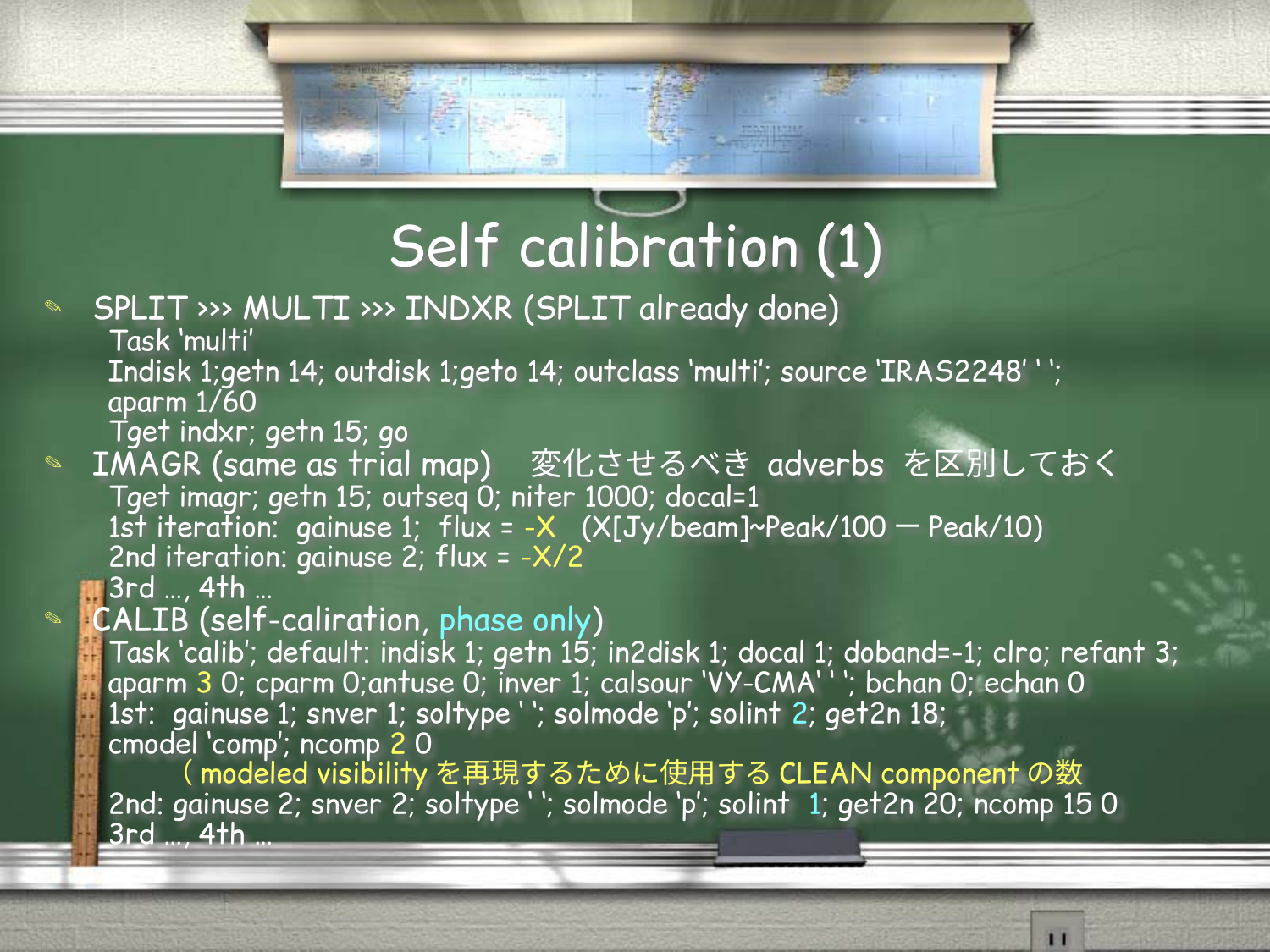

# Self calibration (1)
SPLIT >>> MULTI >>> INDXR (SPLIT already done)
Task ‘multi’
Indisk 1;getn 14; outdisk 1;geto 14; outclass ‘multi’; source ‘IRAS2248’ ‘ ‘;
aparm 1/60
Tget indxr; getn 15; go
IMAGR (same as trial map)　変化させるべき adverbs を区別しておく
Tget imagr; getn 15; outseq 0; niter 1000; docal=1
1st iteration:  gainuse 1;  flux = -X   (X[Jy/beam]~Peak/100ーPeak/10)
2nd iteration: gainuse 2; flux = -X/2
3rd …, 4th …
CALIB (self-caliration, phase only)
Task ‘calib’; default: indisk 1; getn 15; in2disk 1; docal 1; doband=-1; clro; refant 3;
aparm 3 0; cparm 0;antuse 0; inver 1; calsour ‘VY-CMA‘ ‘ ‘; bchan 0; echan 0
1st:  gainuse 1; snver 1; soltype ‘ ‘; solmode ‘p’; solint 2; get2n 18;
cmodel ‘comp’; ncomp 2 0
        （modeled visibilityを再現するために使用するCLEAN componentの数
2nd: gainuse 2; snver 2; soltype ‘ ‘; solmode ‘p’; solint  1; get2n 20; ncomp 15 0
3rd …, 4th …